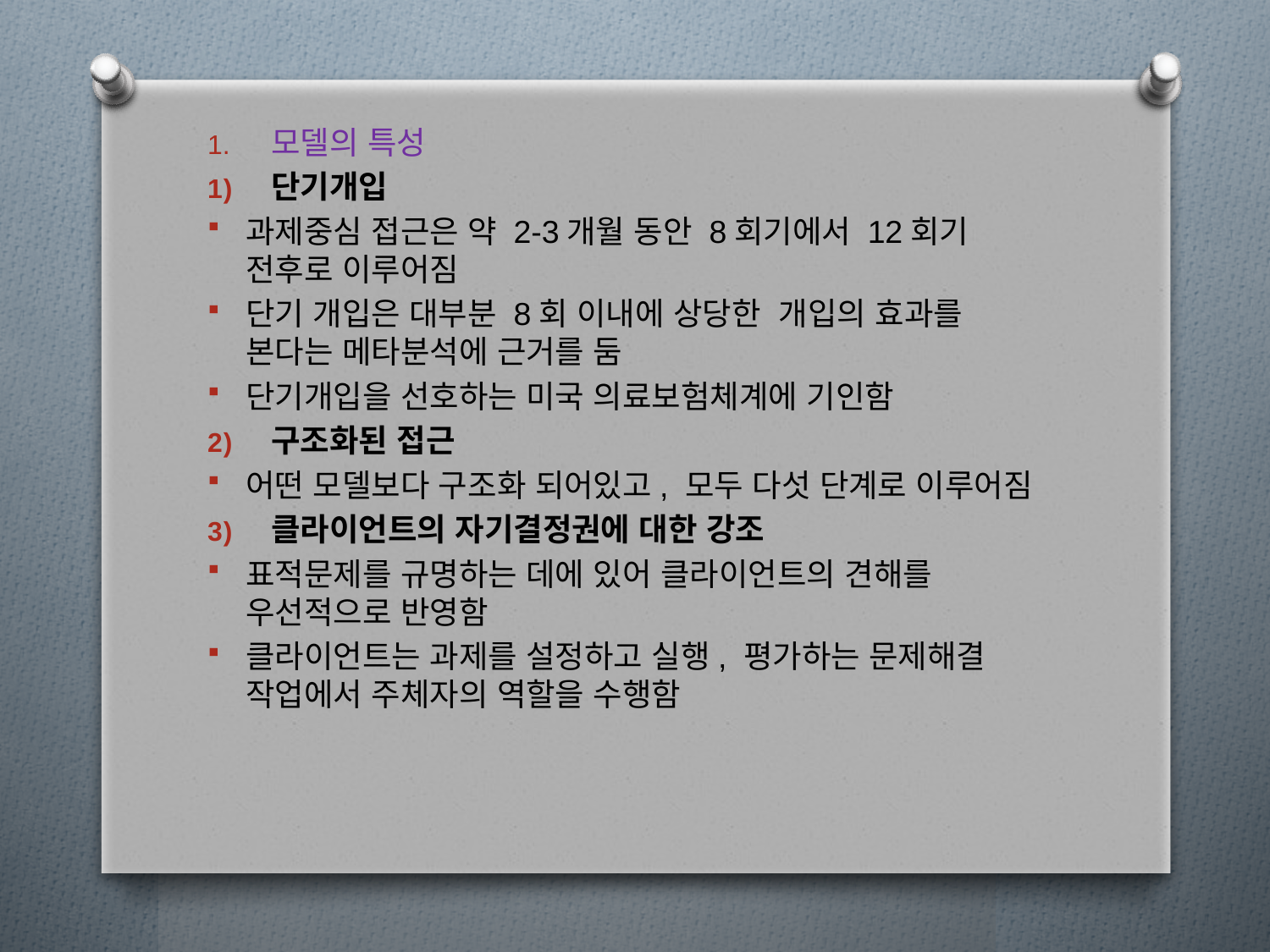

모델의 특성
단기개입
과제중심 접근은 약 2-3개월 동안 8회기에서 12회기 전후로 이루어짐
단기 개입은 대부분 8회 이내에 상당한  개입의 효과를 본다는 메타분석에 근거를 둠
단기개입을 선호하는 미국 의료보험체계에 기인함
구조화된 접근
어떤 모델보다 구조화 되어있고, 모두 다섯 단계로 이루어짐
클라이언트의 자기결정권에 대한 강조
표적문제를 규명하는 데에 있어 클라이언트의 견해를 우선적으로 반영함
클라이언트는 과제를 설정하고 실행, 평가하는 문제해결 작업에서 주체자의 역할을 수행함